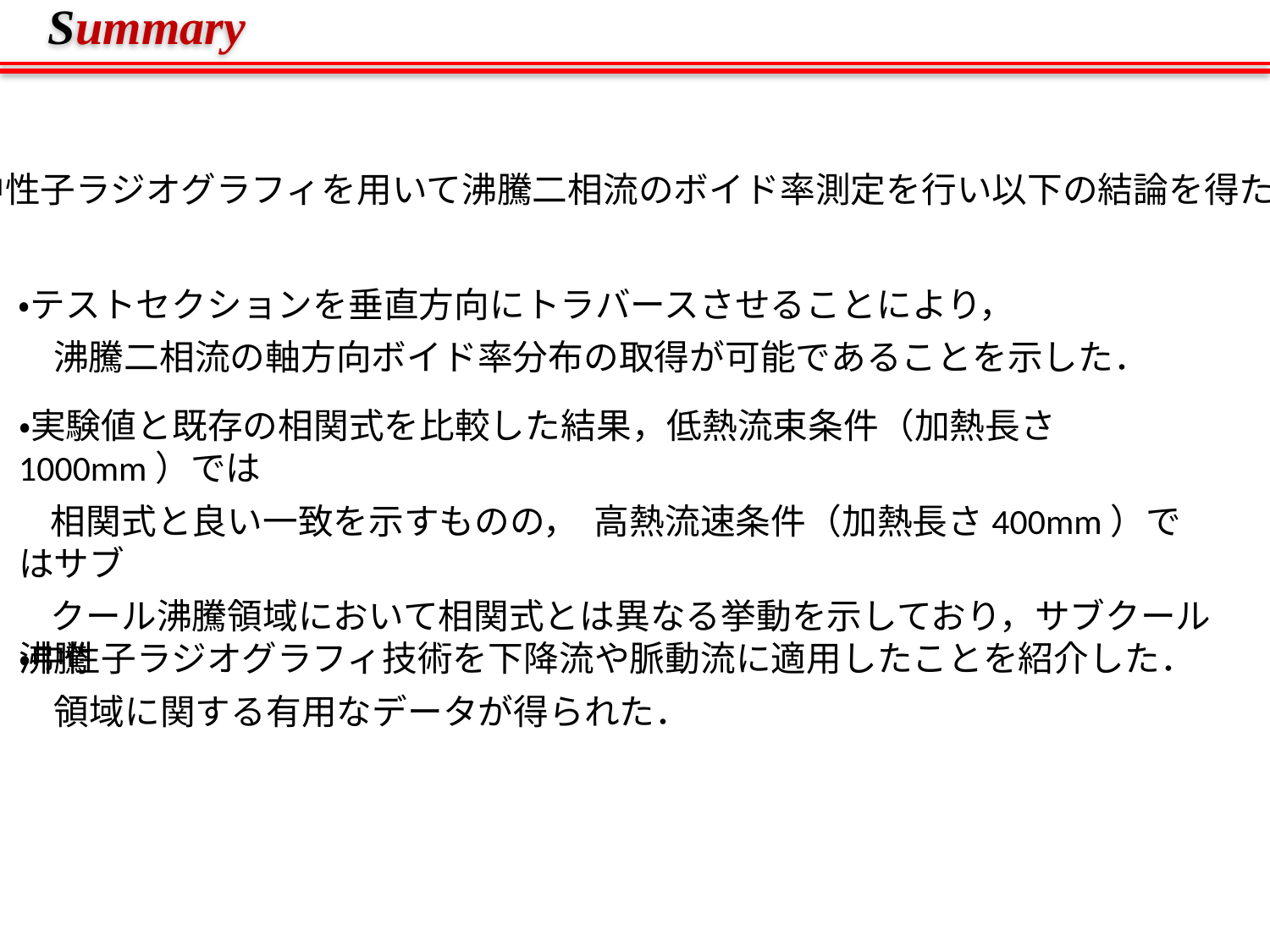

Summary
中性子ラジオグラフィを用いて沸騰二相流のボイド率測定を行い以下の結論を得た．
・テストセクションを垂直方向にトラバースさせることにより，
　沸騰二相流の軸方向ボイド率分布の取得が可能であることを示した．
・実験値と既存の相関式を比較した結果，低熱流束条件（加熱長さ1000mm）では
   相関式と良い一致を示すものの，  高熱流速条件（加熱長さ400mm）ではサブ
   クール沸騰領域において相関式とは異なる挙動を示しており，サブクール沸騰
　領域に関する有用なデータが得られた．
・中性子ラジオグラフィ技術を下降流や脈動流に適用したことを紹介した．